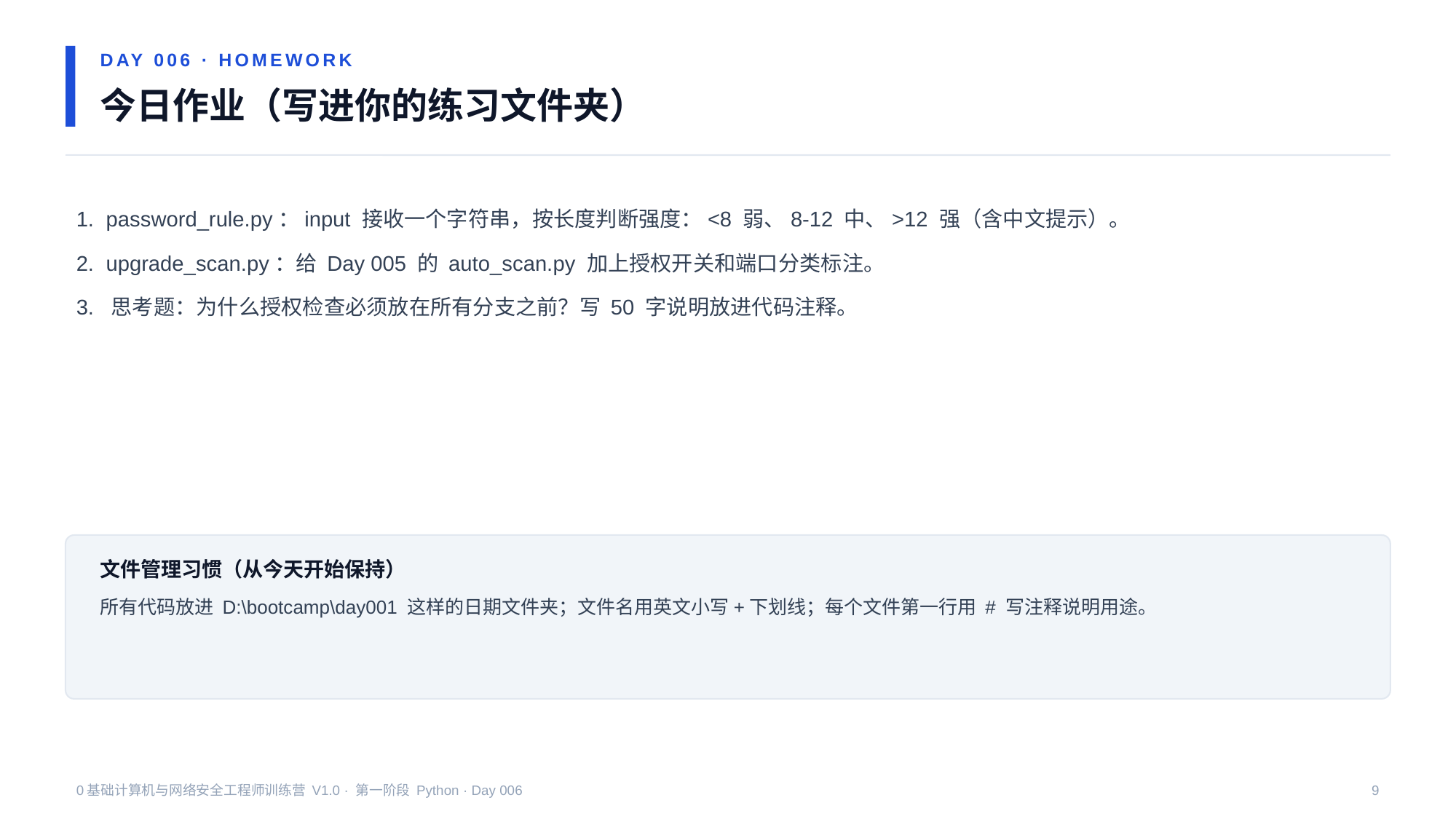

DAY 006 · HOMEWORK

今日作业（写进你的练习文件夹）

1.  password_rule.py：input 接收一个字符串，按长度判断强度：<8 弱、8-12 中、>12 强（含中文提示）。
2.  upgrade_scan.py：给 Day 005 的 auto_scan.py 加上授权开关和端口分类标注。
3.  思考题：为什么授权检查必须放在所有分支之前？写 50 字说明放进代码注释。

文件管理习惯（从今天开始保持）
所有代码放进 D:\bootcamp\day001 这样的日期文件夹；文件名用英文小写+下划线；每个文件第一行用 # 写注释说明用途。
0基础计算机与网络安全工程师训练营 V1.0 · 第一阶段 Python · Day 006
9